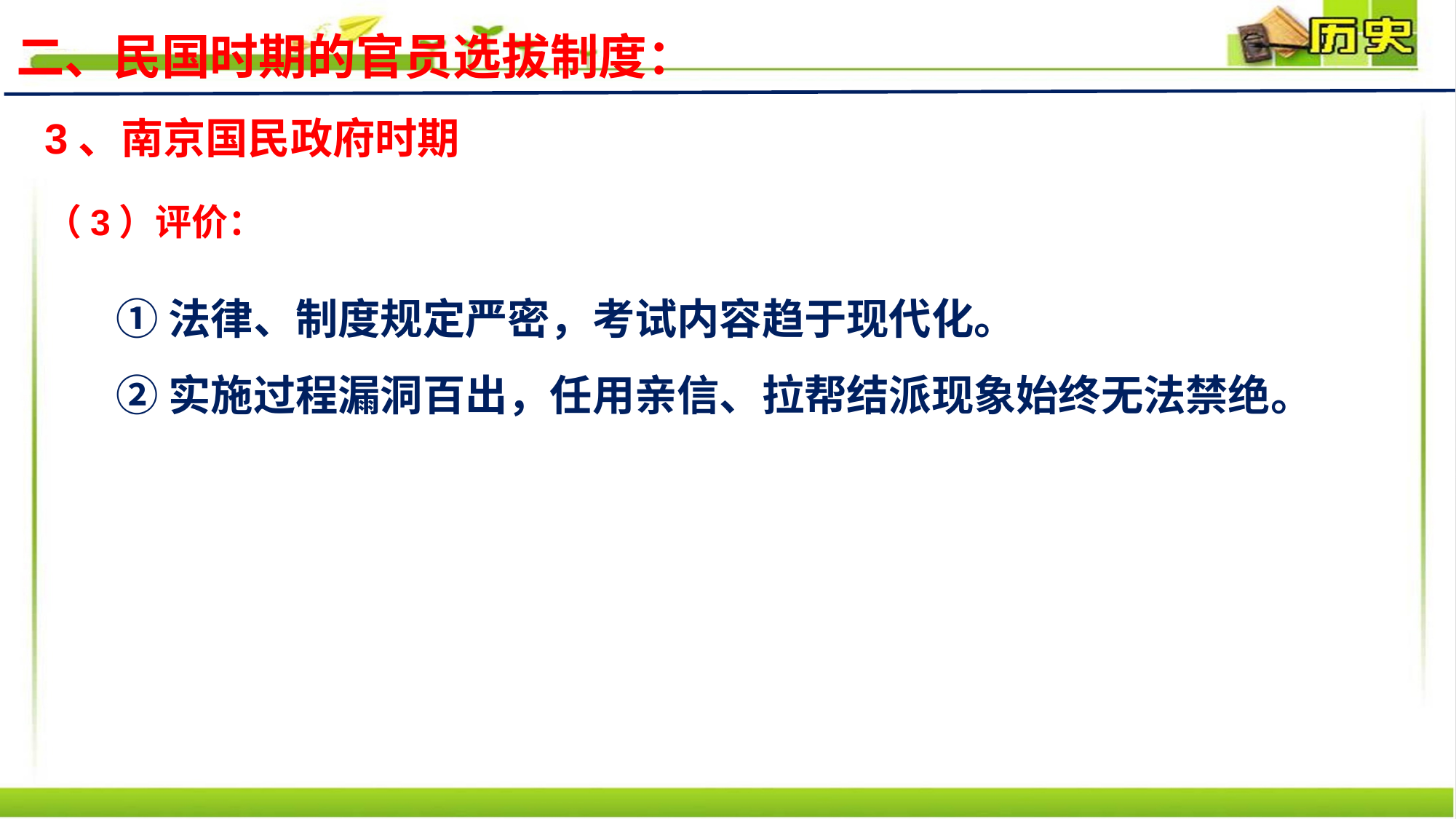

二、民国时期的官员选拔制度：
3、南京国民政府时期
（3）评价：
①法律、制度规定严密，考试内容趋于现代化。
②实施过程漏洞百出，任用亲信、拉帮结派现象始终无法禁绝。